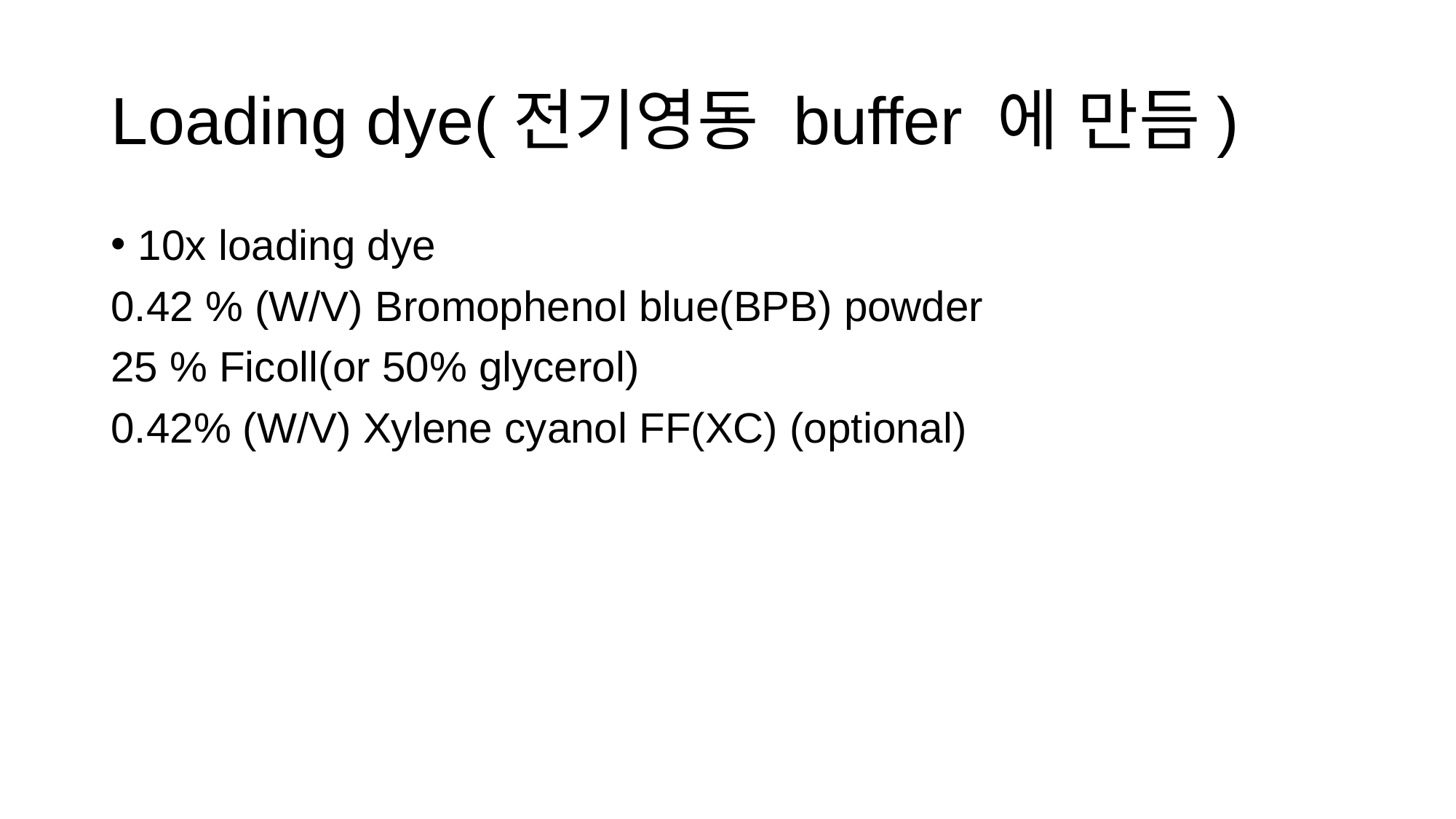

# Loading dye(전기영동 buffer 에 만듬)
10x loading dye
0.42 % (W/V) Bromophenol blue(BPB) powder
25 % Ficoll(or 50% glycerol)
0.42% (W/V) Xylene cyanol FF(XC) (optional)